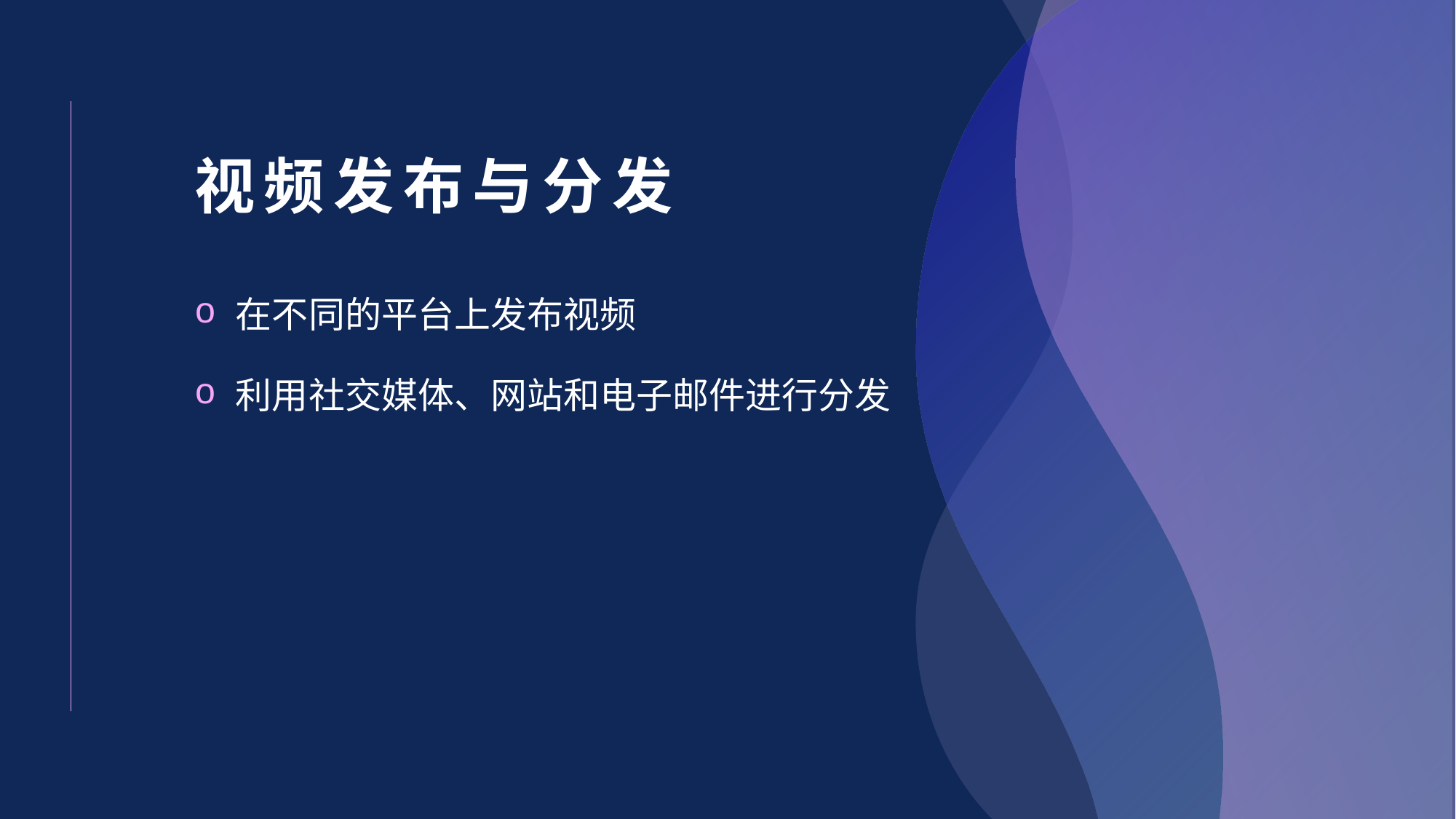

# 视频发布与分发
在不同的平台上发布视频
利用社交媒体、网站和电子邮件进行分发